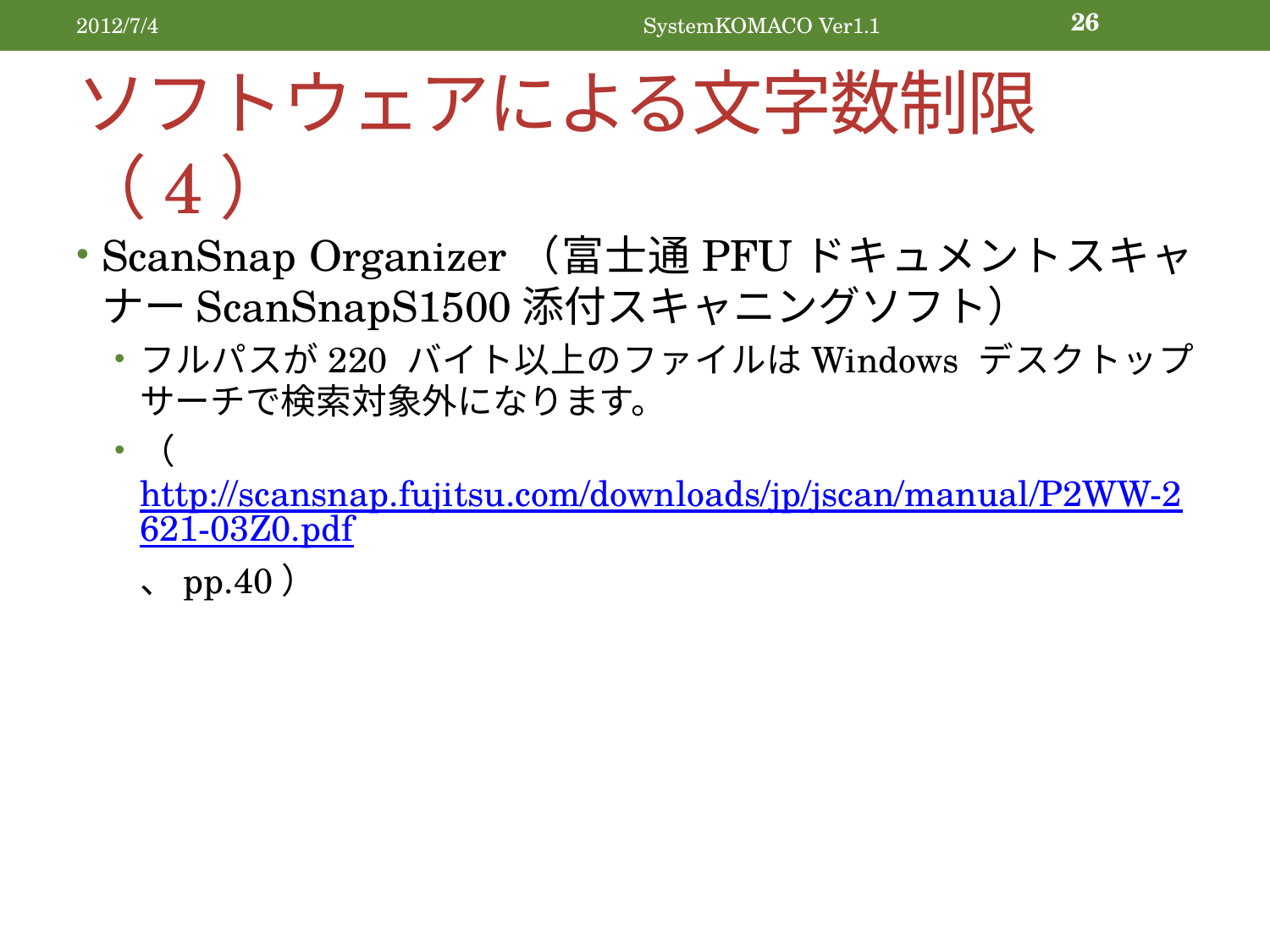

2012/7/4
SystemKOMACO Ver1.1
26
# ソフトウェアによる文字数制限（4）
ScanSnap Organizer（富士通PFUドキュメントスキャナーScanSnapS1500添付スキャニングソフト）
フルパスが220 バイト以上のファイルはWindows デスクトップサーチで検索対象外になります。
（http://scansnap.fujitsu.com/downloads/jp/jscan/manual/P2WW-2621-03Z0.pdf、pp.40）